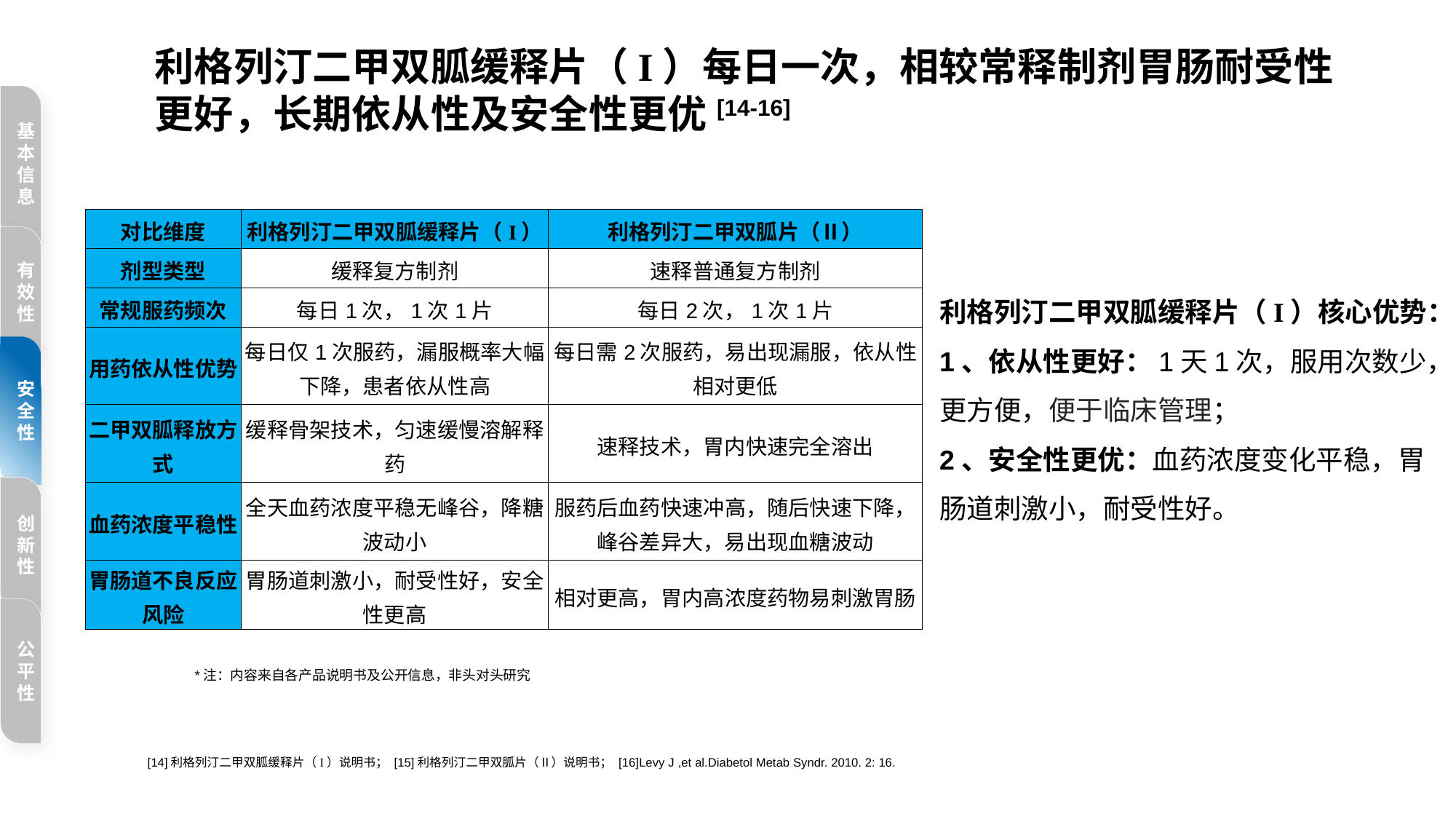

利格列汀二甲双胍缓释片（I）每日一次，相较常释制剂胃肠耐受性更好，长期依从性及安全性更优[14-16]
基本信息
| 对比维度 | 利格列汀二甲双胍缓释片（I） | 利格列汀二甲双胍片（Ⅱ） |
| --- | --- | --- |
| 剂型类型 | 缓释复方制剂 | 速释普通复方制剂 |
| 常规服药频次 | 每日1次，1次1片 | 每日2次，1次1片 |
| 用药依从性优势 | 每日仅1次服药，漏服概率大幅下降，患者依从性高 | 每日需2次服药，易出现漏服，依从性相对更低 |
| 二甲双胍释放方式 | 缓释骨架技术，匀速缓慢溶解释药 | 速释技术，胃内快速完全溶出 |
| 血药浓度平稳性 | 全天血药浓度平稳无峰谷，降糖波动小 | 服药后血药快速冲高，随后快速下降，峰谷差异大，易出现血糖波动 |
| 胃肠道不良反应风险 | 胃肠道刺激小，耐受性好，安全性更高 | 相对更高，胃内高浓度药物易刺激胃肠 |
有效性
利格列汀二甲双胍缓释片（I）核心优势：
1、依从性更好：1天1次，服用次数少，更方便，便于临床管理；
2、安全性更优：血药浓度变化平稳，胃肠道刺激小，耐受性好。
安全性
创新性
公平性
*注：内容来自各产品说明书及公开信息，非头对头研究
[14]利格列汀二甲双胍缓释片（I）说明书； [15]利格列汀二甲双胍片（Ⅱ）说明书； [16]Levy J ,et al.Diabetol Metab Syndr. 2010. 2: 16.